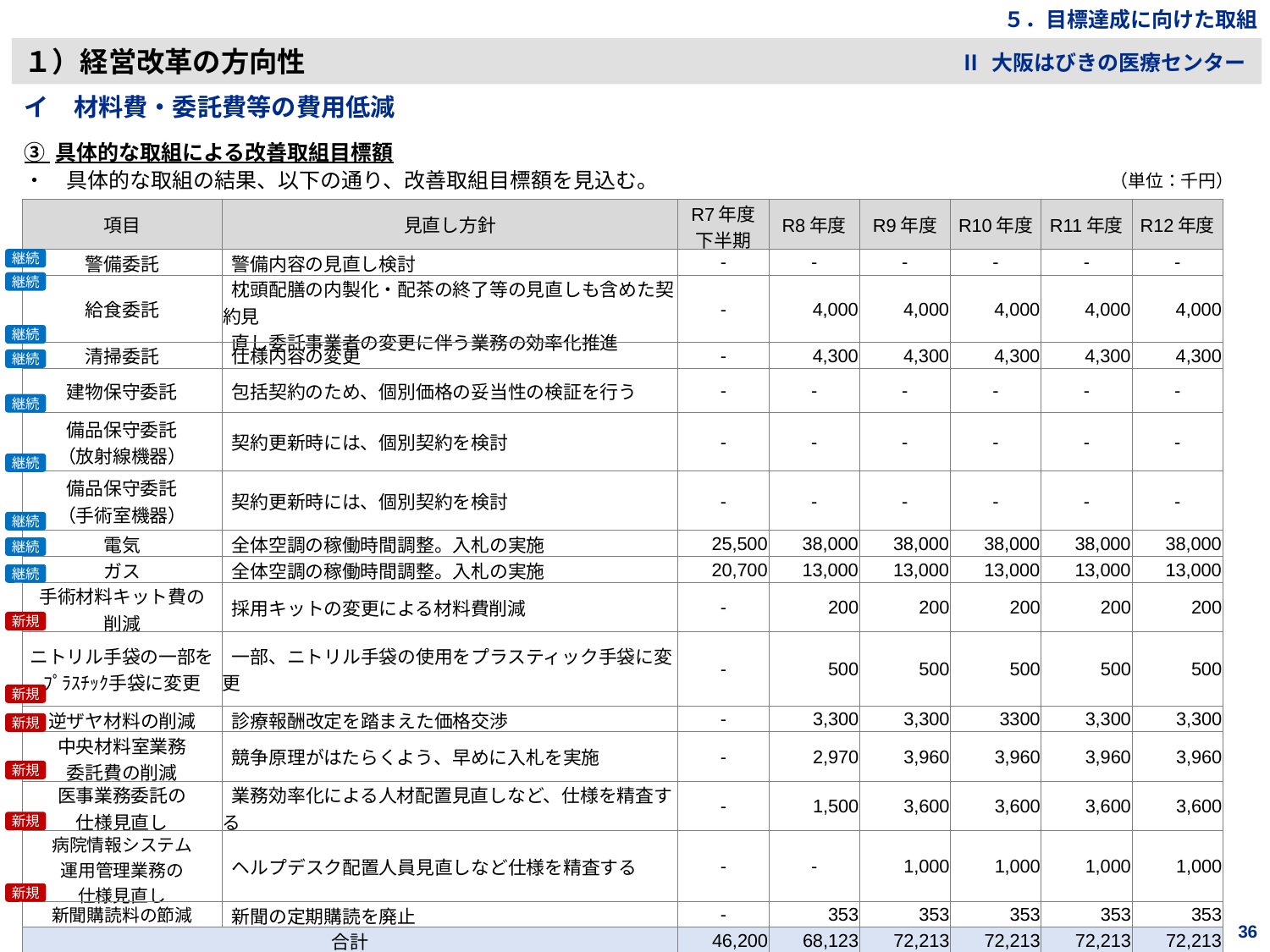

５．目標達成に向けた取組
１）経営改革の方向性
Ⅱ 大阪はびきの医療センター
イ　材料費・委託費等の費用低減
③ 具体的な取組による改善取組目標額
・　具体的な取組の結果、以下の通り、改善取組目標額を見込む。
（単位：千円）
| 項目 | 見直し方針 | R7年度 下半期 | R8年度 | R9年度 | R10年度 | R11年度 | R12年度 |
| --- | --- | --- | --- | --- | --- | --- | --- |
| 警備委託 | 警備内容の見直し検討 | - | - | - | - | - | - |
| 給食委託 | 枕頭配膳の内製化・配茶の終了等の見直しも含めた契約見 直し委託事業者の変更に伴う業務の効率化推進 | - | 4,000 | 4,000 | 4,000 | 4,000 | 4,000 |
| 清掃委託 | 仕様内容の変更 | - | 4,300 | 4,300 | 4,300 | 4,300 | 4,300 |
| 建物保守委託 | 包括契約のため、個別価格の妥当性の検証を行う | - | - | - | - | - | - |
| 備品保守委託 （放射線機器） | 契約更新時には、個別契約を検討 | - | - | - | - | - | - |
| 備品保守委託 （手術室機器） | 契約更新時には、個別契約を検討 | - | - | - | - | - | - |
| 電気 | 全体空調の稼働時間調整。入札の実施 | 25,500 | 38,000 | 38,000 | 38,000 | 38,000 | 38,000 |
| ガス | 全体空調の稼働時間調整。入札の実施 | 20,700 | 13,000 | 13,000 | 13,000 | 13,000 | 13,000 |
| 手術材料キット費の 削減 | 採用キットの変更による材料費削減 | - | 200 | 200 | 200 | 200 | 200 |
| ニトリル手袋の一部を ﾌﾟﾗｽﾁｯｸ手袋に変更 | 一部、ニトリル手袋の使用をプラスティック手袋に変更 | - | 500 | 500 | 500 | 500 | 500 |
| 逆ザヤ材料の削減 | 診療報酬改定を踏まえた価格交渉 | - | 3,300 | 3,300 | 3300 | 3,300 | 3,300 |
| 中央材料室業務 委託費の削減 | 競争原理がはたらくよう、早めに入札を実施 | - | 2,970 | 3,960 | 3,960 | 3,960 | 3,960 |
| 医事業務委託の 仕様見直し | 業務効率化による人材配置見直しなど、仕様を精査する | - | 1,500 | 3,600 | 3,600 | 3,600 | 3,600 |
| 病院情報システム 運用管理業務の 仕様見直し | ヘルプデスク配置人員見直しなど仕様を精査する | - | - | 1,000 | 1,000 | 1,000 | 1,000 |
| 新聞購読料の節減 | 新聞の定期購読を廃止 | - | 353 | 353 | 353 | 353 | 353 |
| 合計 |  | 46,200 | 68,123 | 72,213 | 72,213 | 72,213 | 72,213 |
継続
継続
継続
継続
継続
継続
継続
継続
継続
新規
新規
新規
新規
新規
新規
36